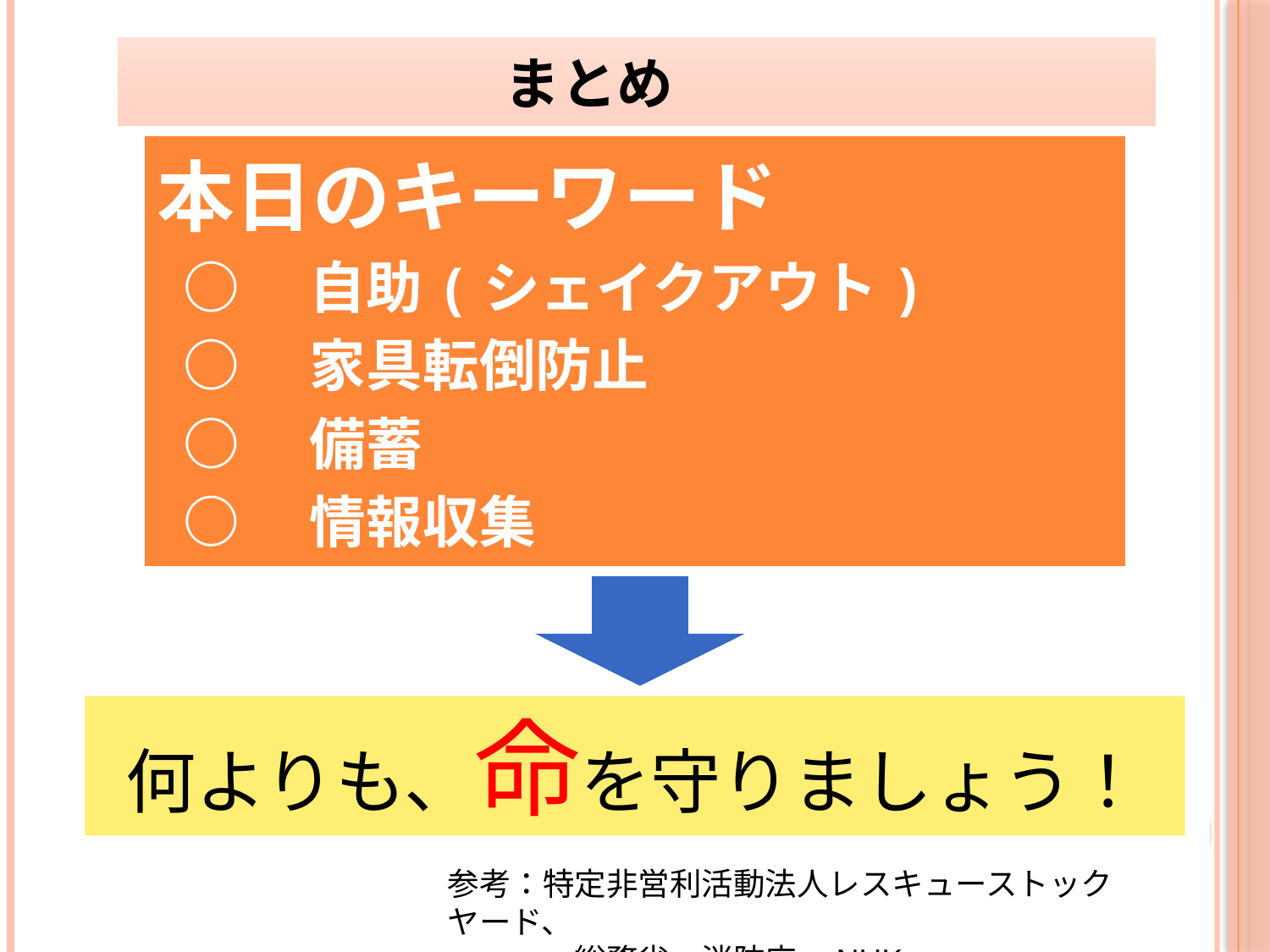

# まとめ
本日のキーワード
  ○　自助(シェイクアウト)
  ○　家具転倒防止
  ○　備蓄
  ○　情報収集

何よりも、命を守りましょう！

参考：特定非営利活動法人レスキューストックヤード、
　　　　総務省、消防庁、NHK